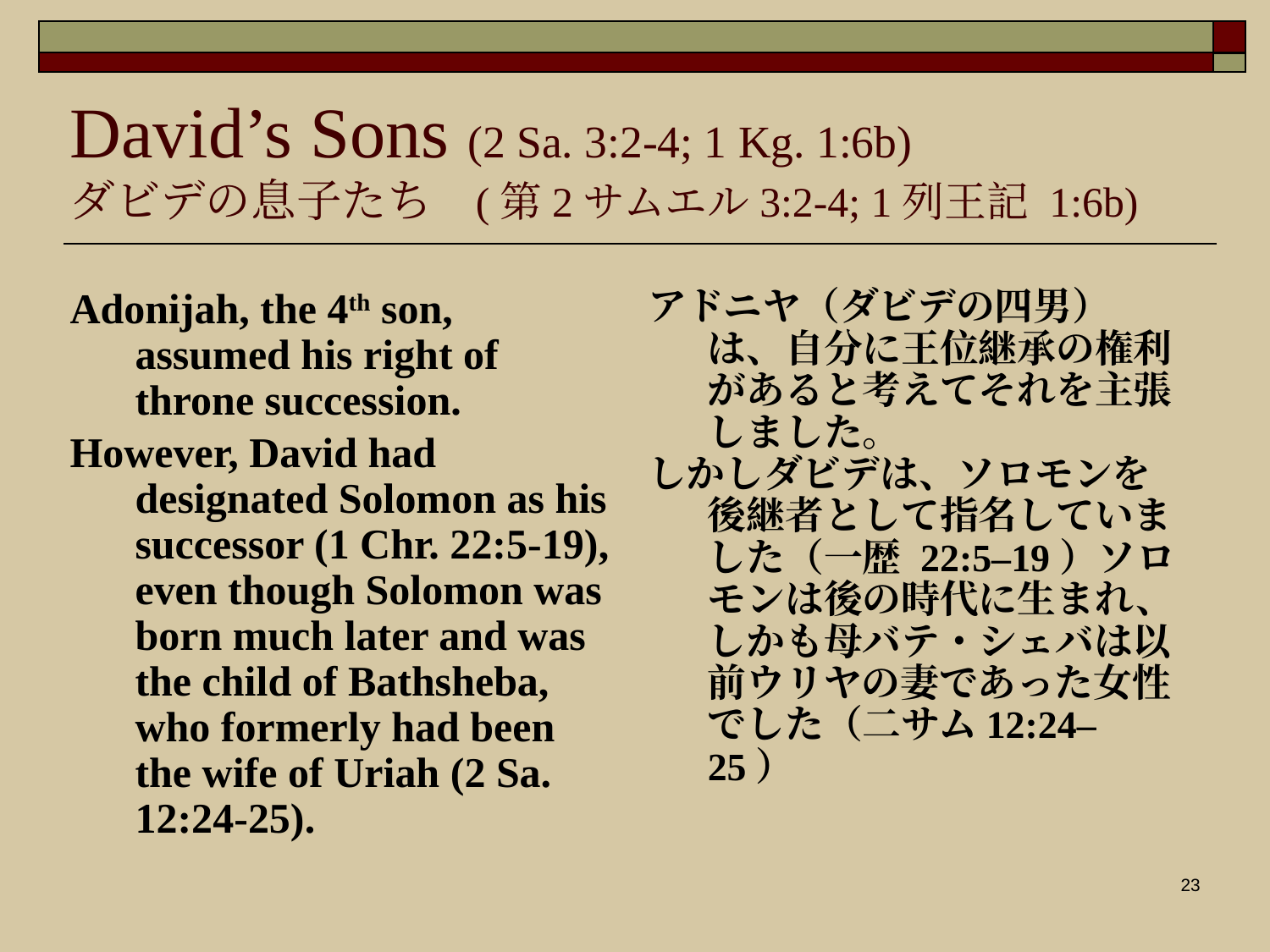

# David’s Sons (2 Sa. 3:2-4; 1 Kg. 1:6b) ダビデの息子たち   (第2サムエル3:2-4; 1列王記 1:6b)
Adonijah, the 4th son, assumed his right of throne succession.
However, David had designated Solomon as his successor (1 Chr. 22:5-19), even though Solomon was born much later and was the child of Bathsheba, who formerly had been the wife of Uriah (2 Sa. 12:24-25).
アドニヤ（ダビデの四男）は、自分に王位継承の権利があると考えてそれを主張しました。
しかしダビデは、ソロモンを後継者として指名していました（一歴 22:5–19）ソロモンは後の時代に生まれ、しかも母バテ・シェバは以前ウリヤの妻であった女性でした（二サム12:24–25）
23